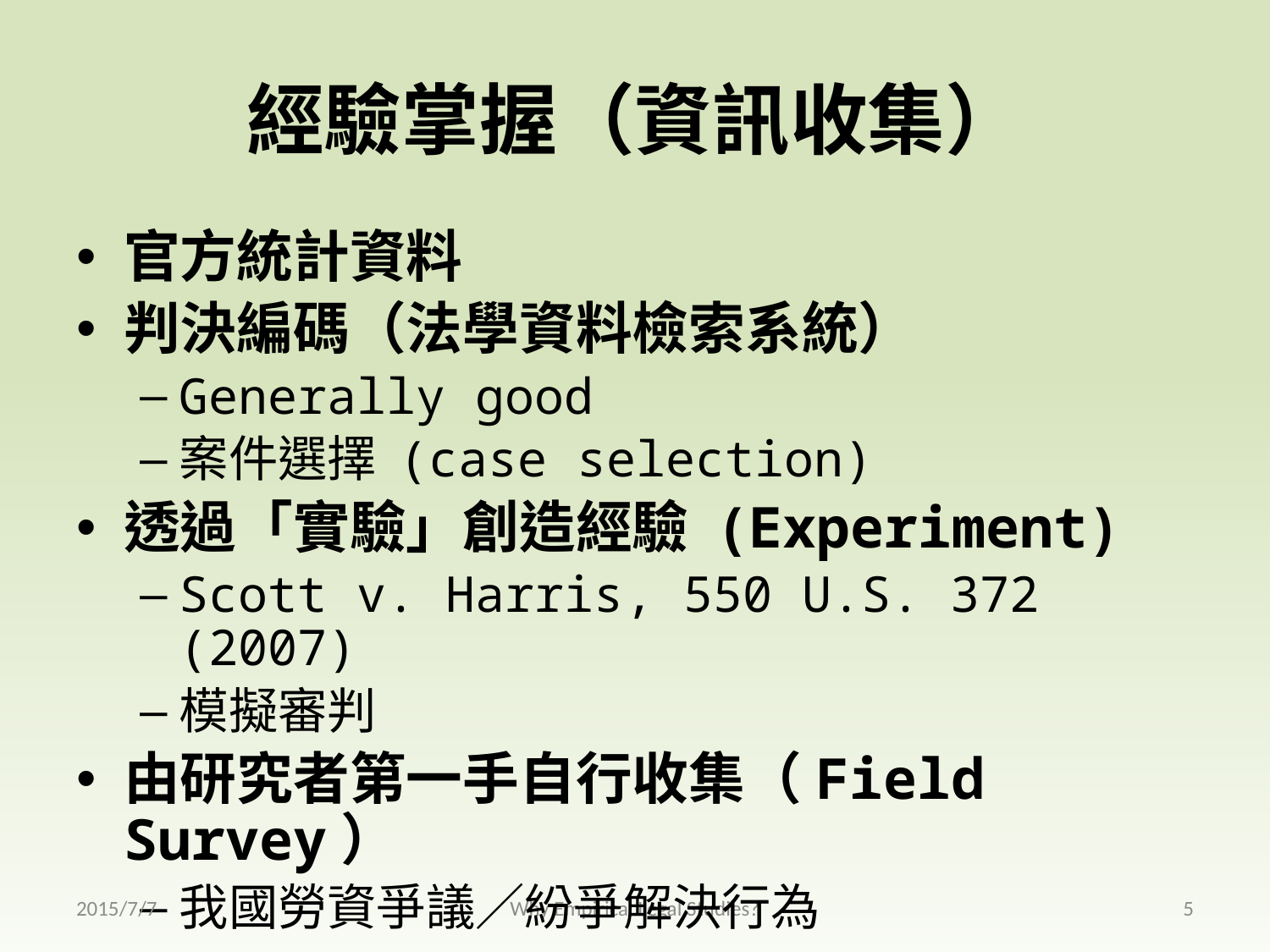

# 經驗掌握（資訊收集）
官方統計資料
判決編碼（法學資料檢索系統）
Generally good
案件選擇 (case selection)
透過「實驗」創造經驗 (Experiment)
Scott v. Harris, 550 U.S. 372 (2007)
模擬審判
由研究者第一手自行收集（Field Survey）
我國勞資爭議／紛爭解決行為
2015/7/7
Why Empirical Legal Studies?
5